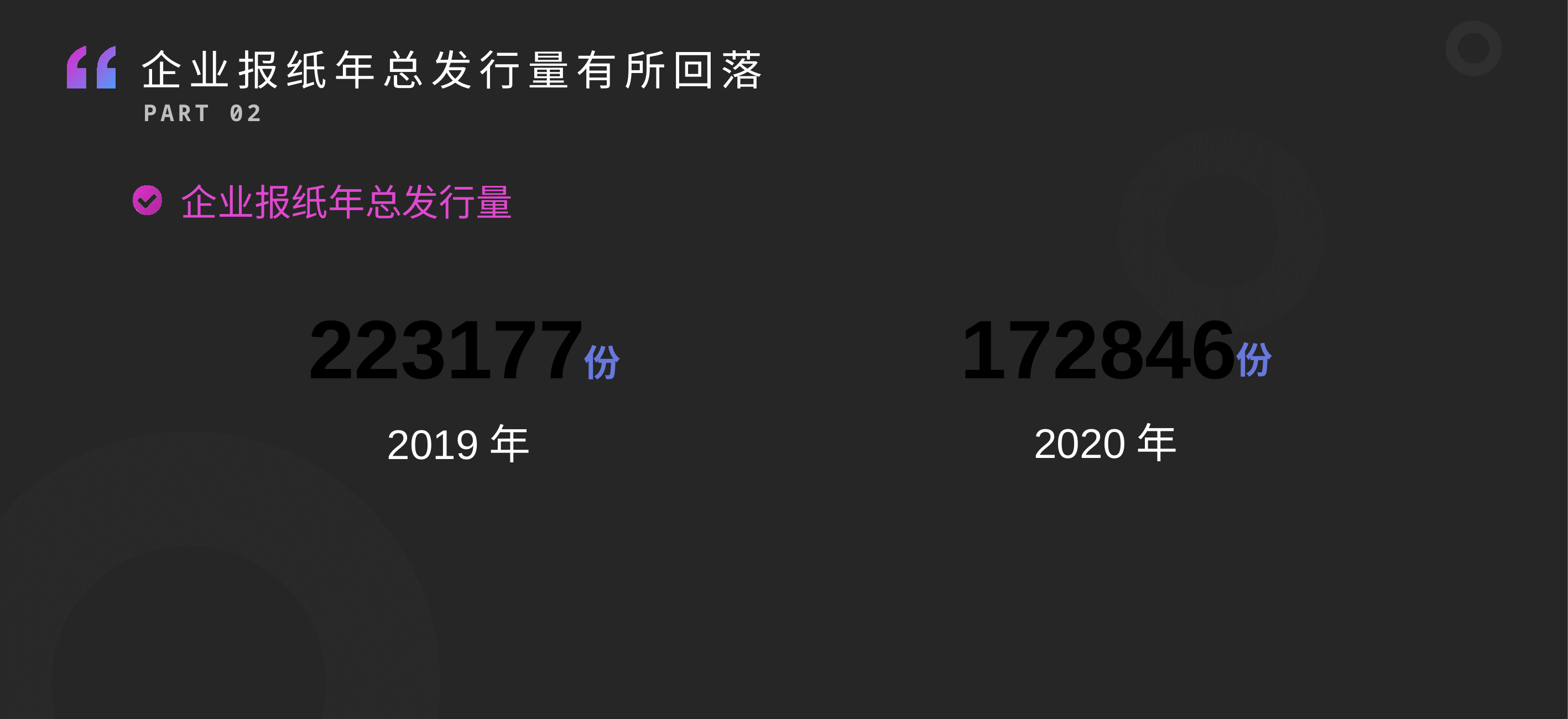

企业报纸年总发行量有所回落

# PART 02
企业报纸年总发行量

223177
172846
份
份
2020年
2019年